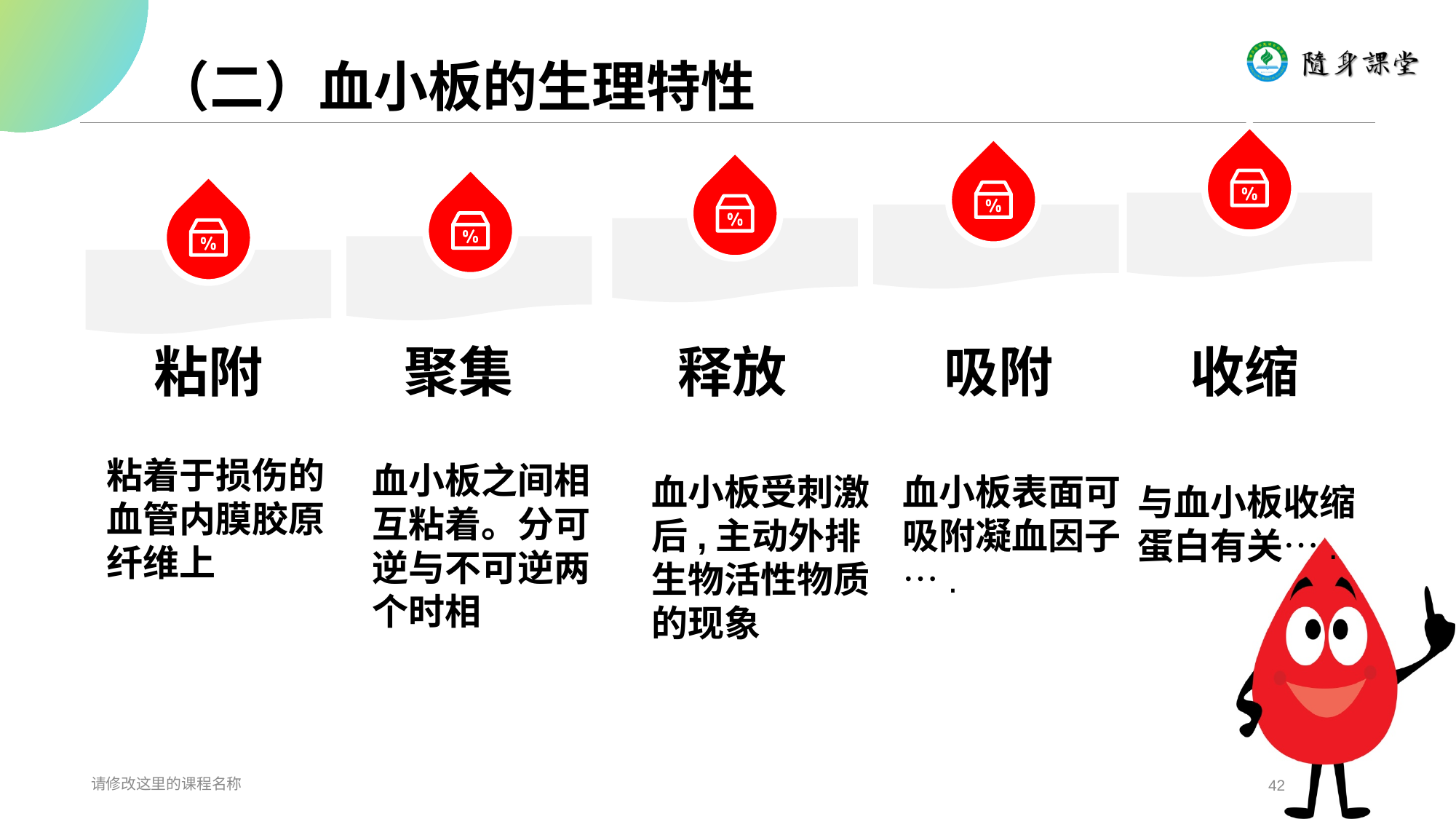

# （二）血小板的生理特性

释放
吸附
收缩
粘附
聚集
粘着于损伤的血管内膜胶原纤维上
血小板之间相互粘着。分可逆与不可逆两个时相
血小板受刺激后,主动外排生物活性物质的现象
血小板表面可吸附凝血因子….
与血小板收缩蛋白有关….
请修改这里的课程名称
42